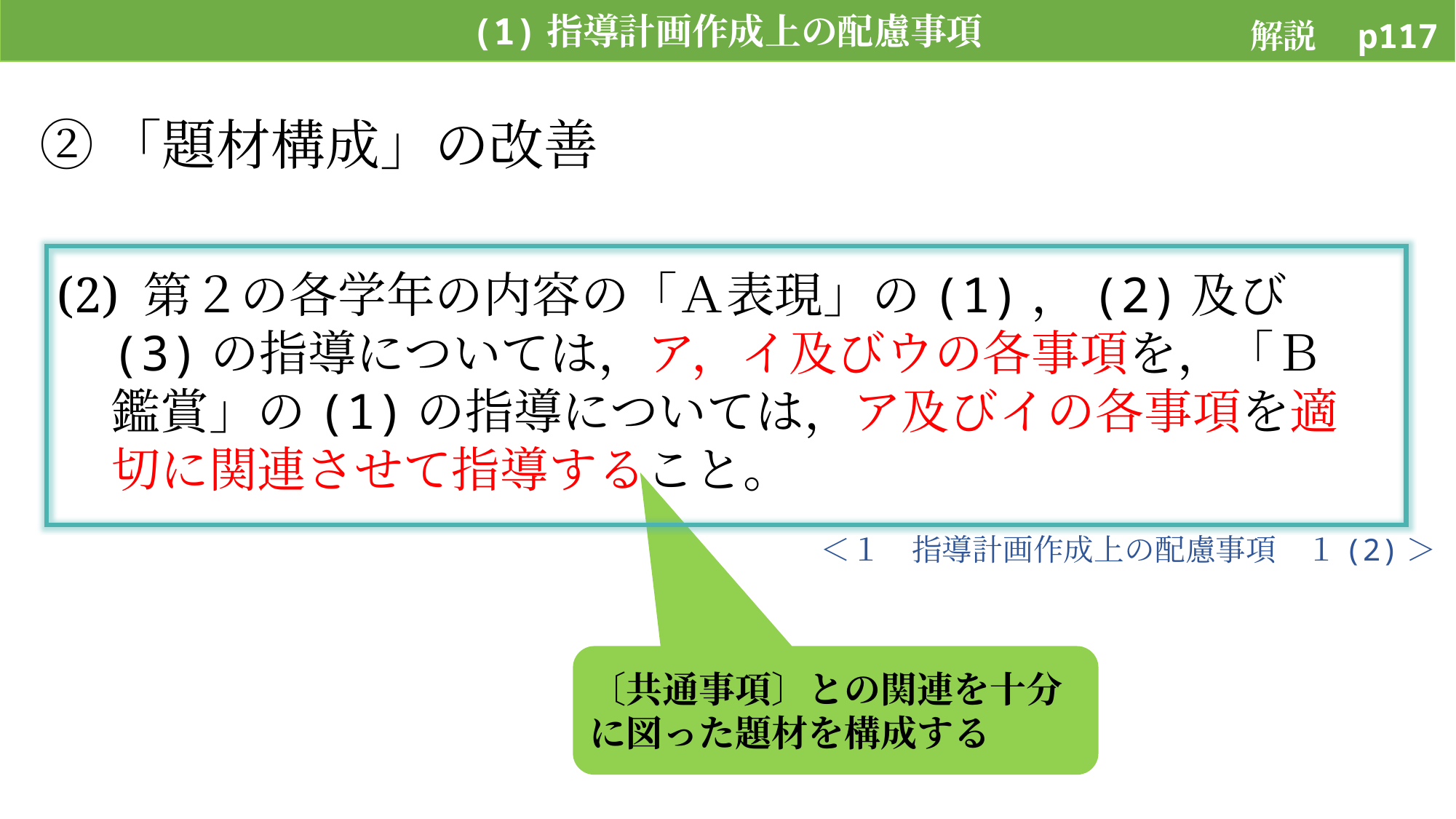

(1)指導計画作成上の配慮事項
解説　p117
②「題材構成」の改善

 第２の各学年の内容の「Ａ表現」の(1)，(2)及び(3)の指導については，ア，イ及びウの各事項を，「Ｂ鑑賞」の(1)の指導については，ア及びイの各事項を適切に関連させて指導すること。
＜１　指導計画作成上の配慮事項　１(2)＞
〔共通事項〕との関連を十分に図った題材を構成する